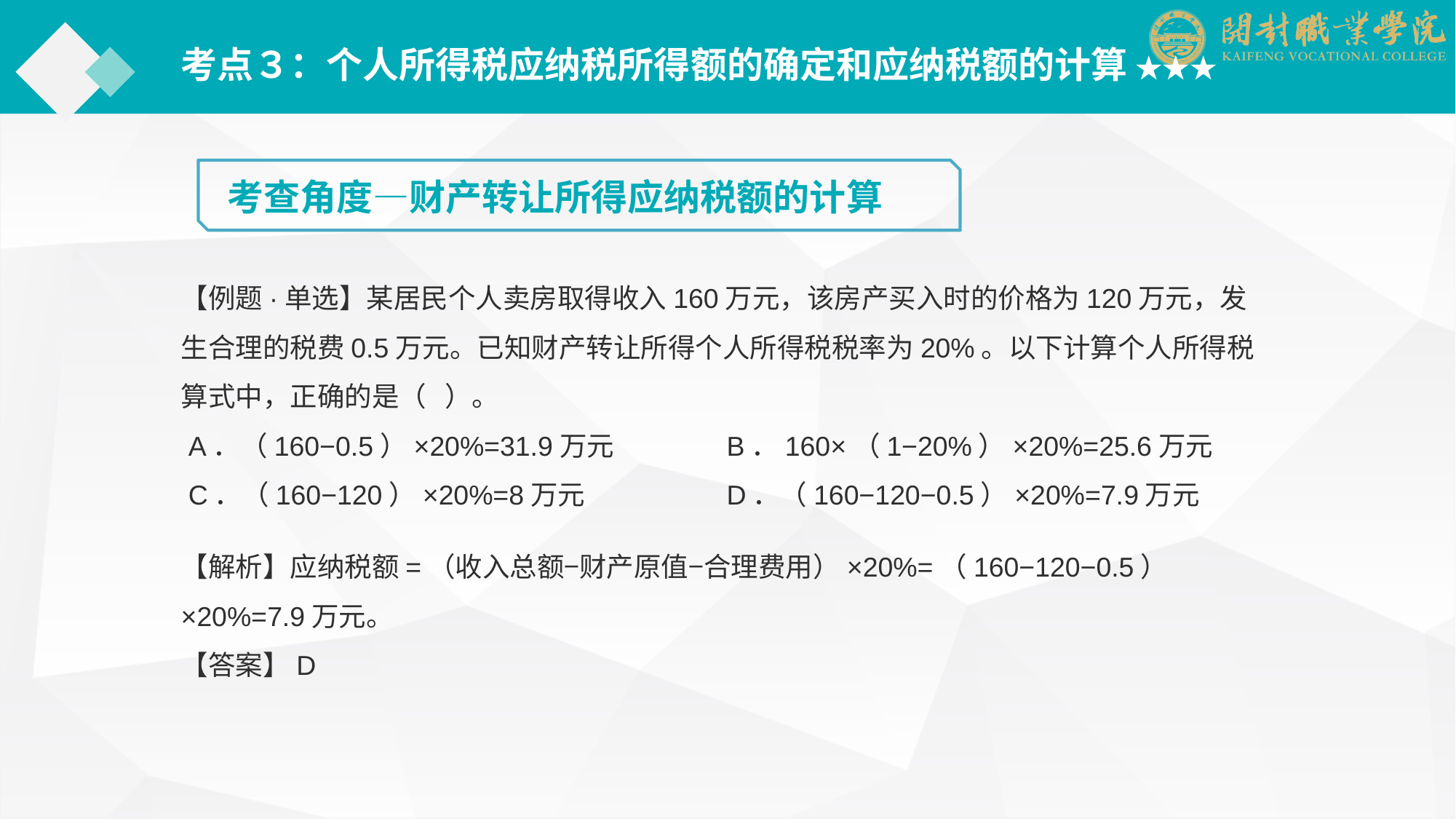

考点３：个人所得税应纳税所得额的确定和应纳税额的计算 ★★★

考查角度—财产转让所得应纳税额的计算
【例题·单选】某居民个人卖房取得收入160万元，该房产买入时的价格为120万元，发生合理的税费0.5万元。已知财产转让所得个人所得税税率为20%。以下计算个人所得税算式中，正确的是（   ）。
 A．（160−0.5）×20%=31.9万元		B．160×（1−20%）×20%=25.6万元
 C．（160−120）×20%=8万元		D．（160−120−0.5）×20%=7.9万元
【解析】应纳税额=（收入总额−财产原值−合理费用）×20%=（160−120−0.5）×20%=7.9万元。
【答案】D